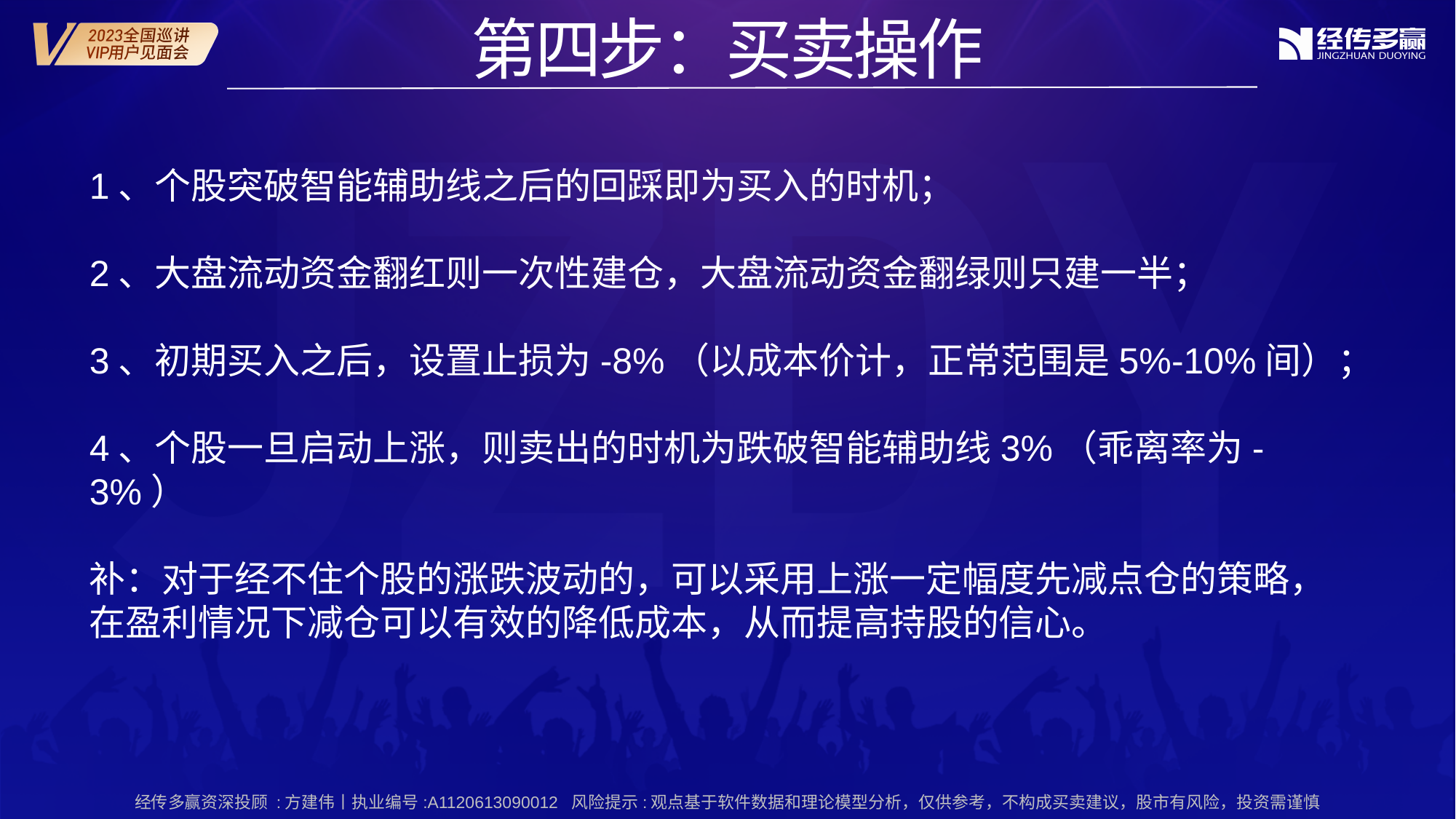

第四步：买卖操作
1、个股突破智能辅助线之后的回踩即为买入的时机；

2、大盘流动资金翻红则一次性建仓，大盘流动资金翻绿则只建一半；

3、初期买入之后，设置止损为-8%（以成本价计，正常范围是5%-10%间）；

4、个股一旦启动上涨，则卖出的时机为跌破智能辅助线3%（乖离率为-3%）

补：对于经不住个股的涨跌波动的，可以采用上涨一定幅度先减点仓的策略，在盈利情况下减仓可以有效的降低成本，从而提高持股的信心。